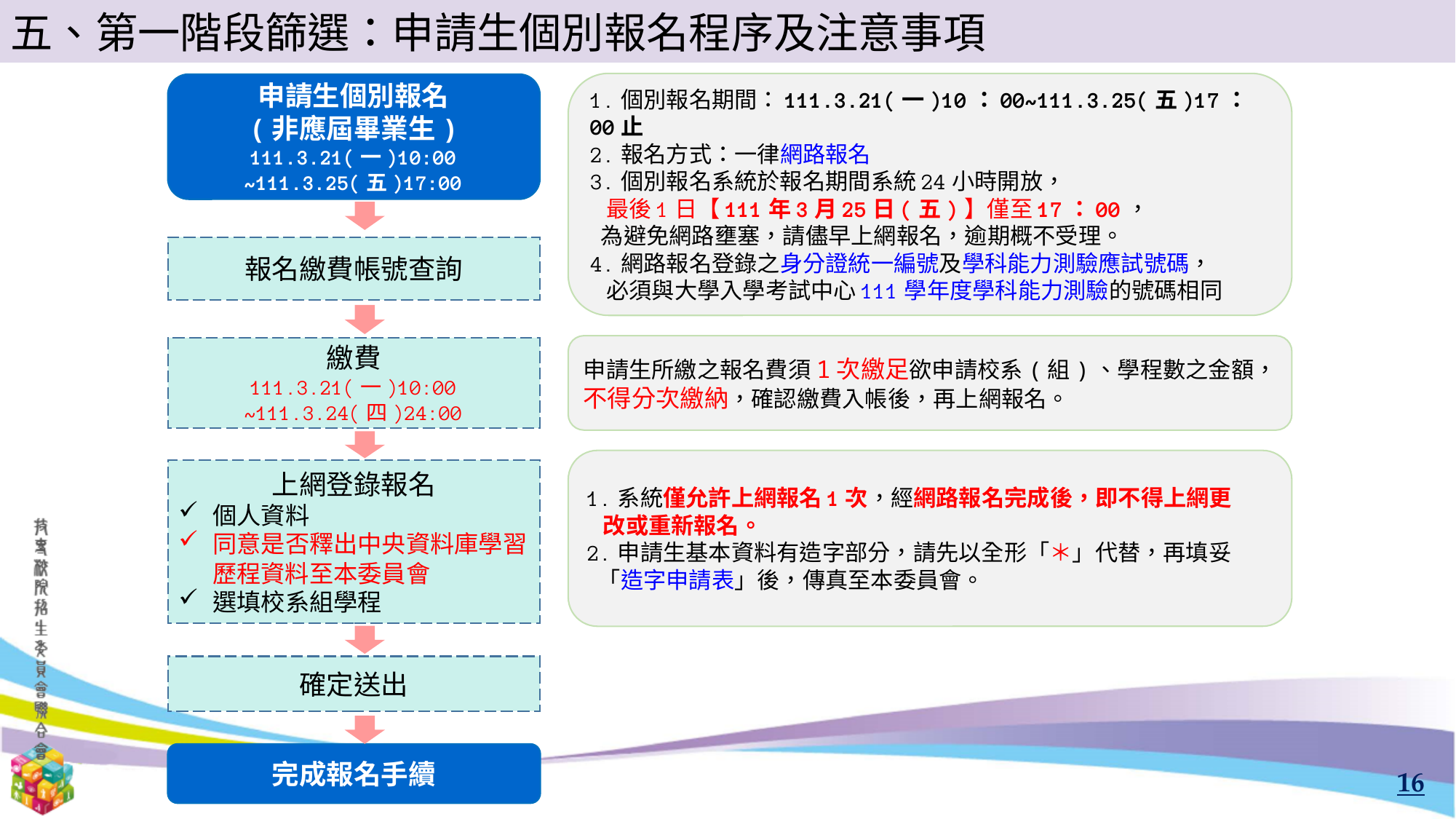

五、第一階段篩選：申請生個別報名程序及注意事項
1.個別報名期間：111.3.21(一)10：00~111.3.25(五)17：00止
2.報名方式：一律網路報名
3.個別報名系統於報名期間系統24小時開放，
  最後1日【111年3月25日(五)】僅至17：00，
  為避免網路壅塞，請儘早上網報名，逾期概不受理。
4.網路報名登錄之身分證統一編號及學科能力測驗應試號碼，
  必須與大學入學考試中心111學年度學科能力測驗的號碼相同
申請生個別報名
(非應屆畢業生)
111.3.21(一)10:00
~111.3.25(五)17:00

報名繳費帳號查詢

申請生所繳之報名費須1次繳足欲申請校系(組)、學程數之金額，不得分次繳納，確認繳費入帳後，再上網報名。
繳費
111.3.21(一)10:00
~111.3.24(四)24:00

1.系統僅允許上網報名1次，經網路報名完成後，即不得上網更
  改或重新報名。
2.申請生基本資料有造字部分，請先以全形「＊」代替，再填妥
 「造字申請表」後，傳真至本委員會。
上網登錄報名
個人資料
同意是否釋出中央資料庫學習歷程資料至本委員會
選填校系組學程

確定送出

完成報名手續
16